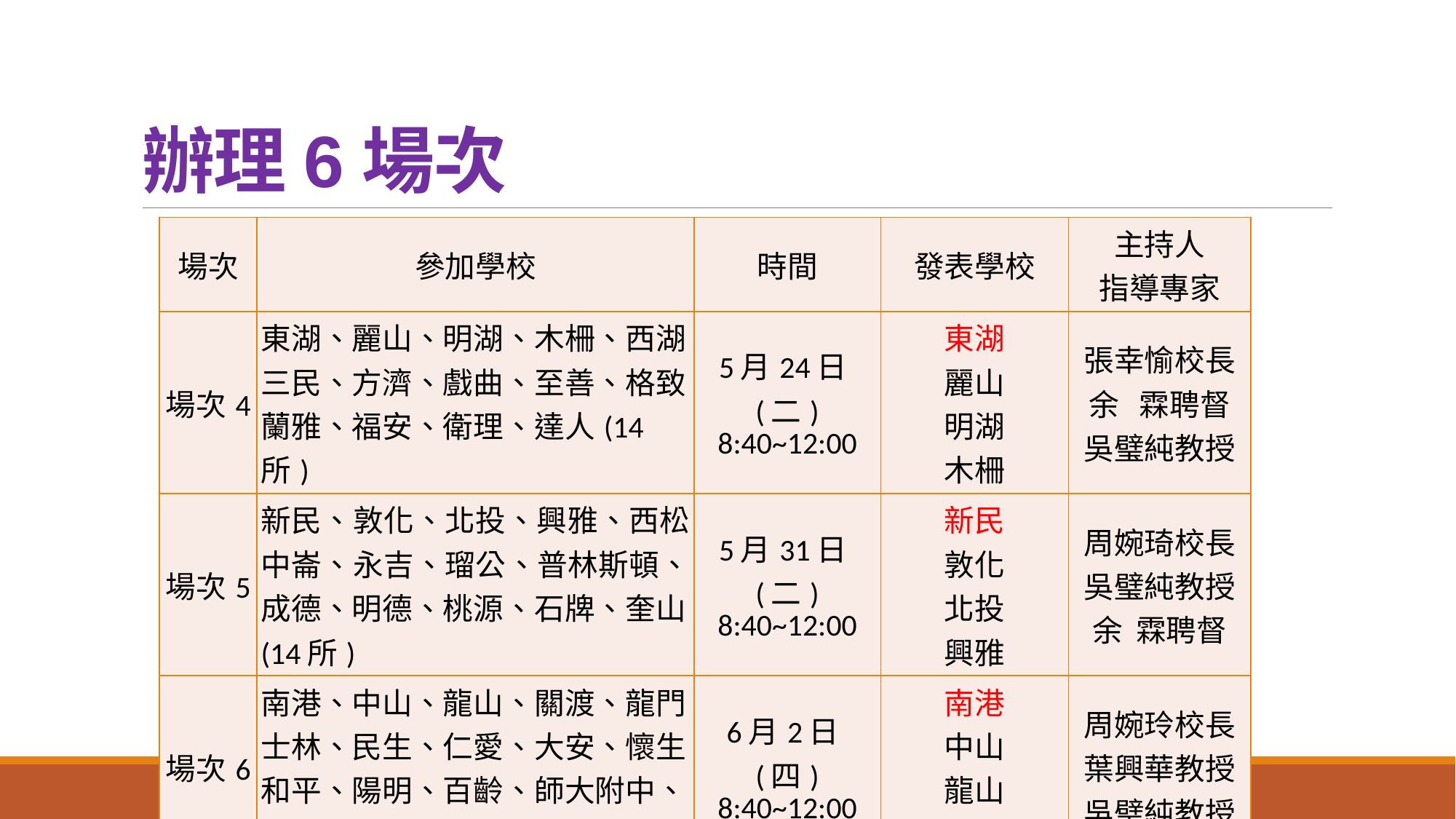

# 辦理6場次
| 場次 | 參加學校 | 時間 | 發表學校 | 主持人 指導專家 |
| --- | --- | --- | --- | --- |
| 場次4 | 東湖、麗山、明湖、木柵、西湖、三民、方濟、戲曲、至善、格致、蘭雅、福安、衛理、達人(14所) | 5月24日(二) 8:40~12:00 | 東湖 麗山 明湖 木柵 | 張幸愉校長 余   霖聘督 吳璧純教授 |
| 場次5 | 新民、敦化、北投、興雅、西松、中崙、永吉、瑠公、普林斯頓、成德、明德、桃源、石牌、奎山 (14所) | 5月31日(二) 8:40~12:00 | 新民 敦化 北投 興雅 | 周婉琦校長 吳璧純教授 余  霖聘督 |
| 場次6 | 南港、中山、龍山、關渡、龍門、士林、民生、仁愛、大安、懷生、和平、陽明、百齡、師大附中、幼華、立人中小學(16所) | 6月2日(四) 8:40~12:00 | 南港 中山 龍山 關渡 | 周婉玲校長 葉興華教授 吳璧純教授 |